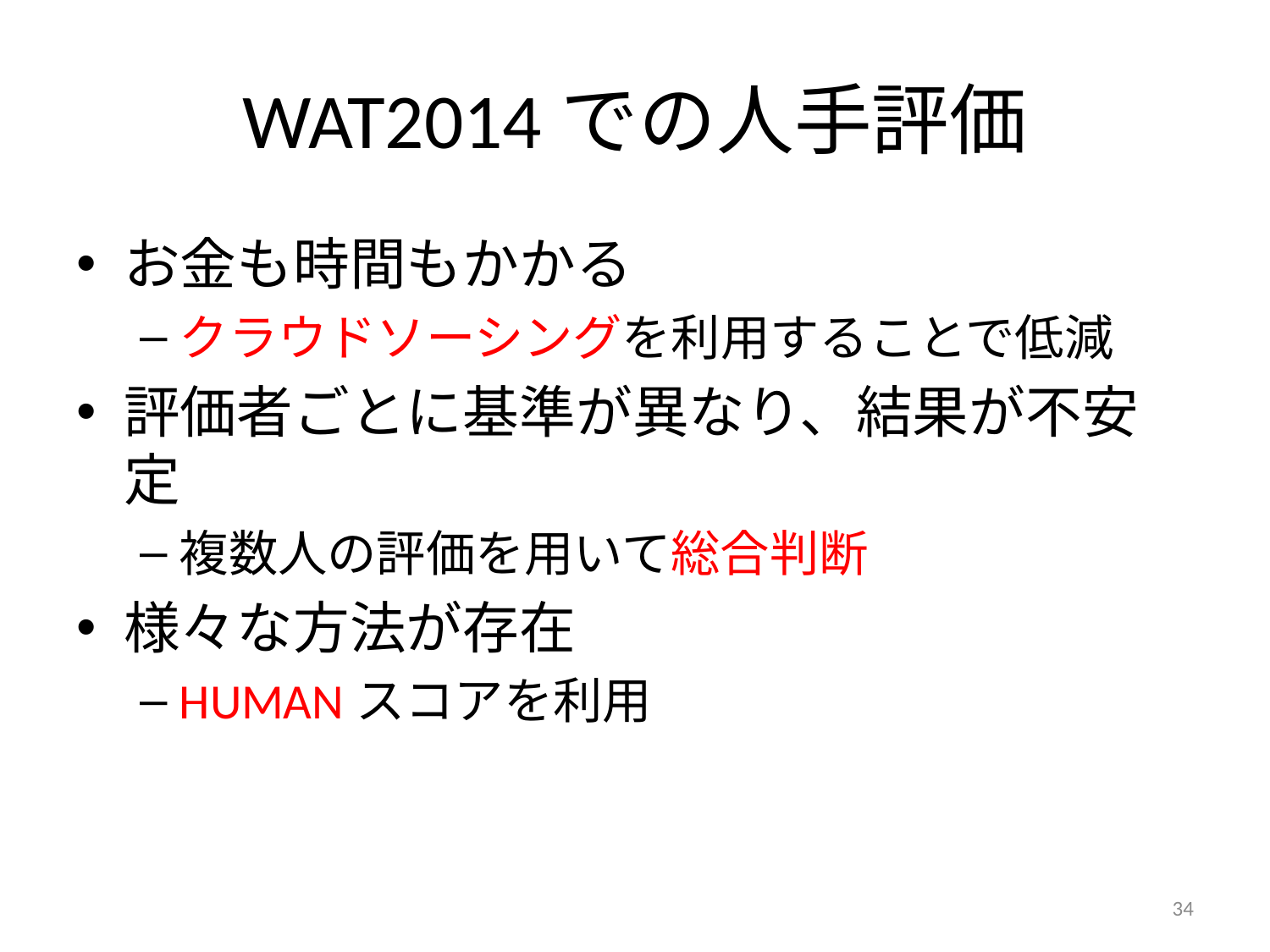

# WAT2014での人手評価
お金も時間もかかる
クラウドソーシングを利用することで低減
評価者ごとに基準が異なり、結果が不安定
複数人の評価を用いて総合判断
様々な方法が存在
HUMANスコアを利用
34